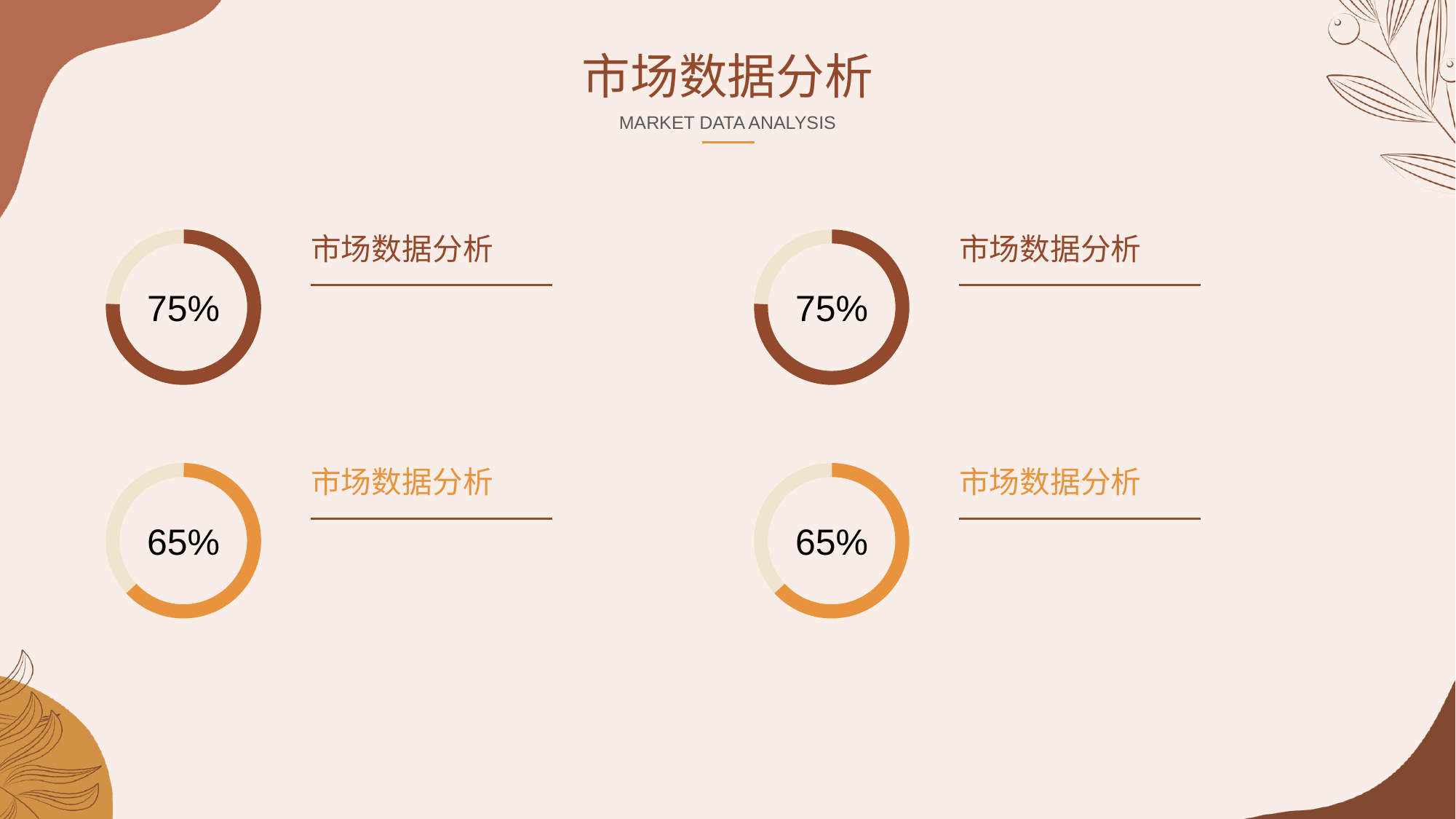

市场数据分析
MARKET DATA ANALYSIS

75%
市场数据分析

75%
市场数据分析

市场数据分析

65%

65%
市场数据分析